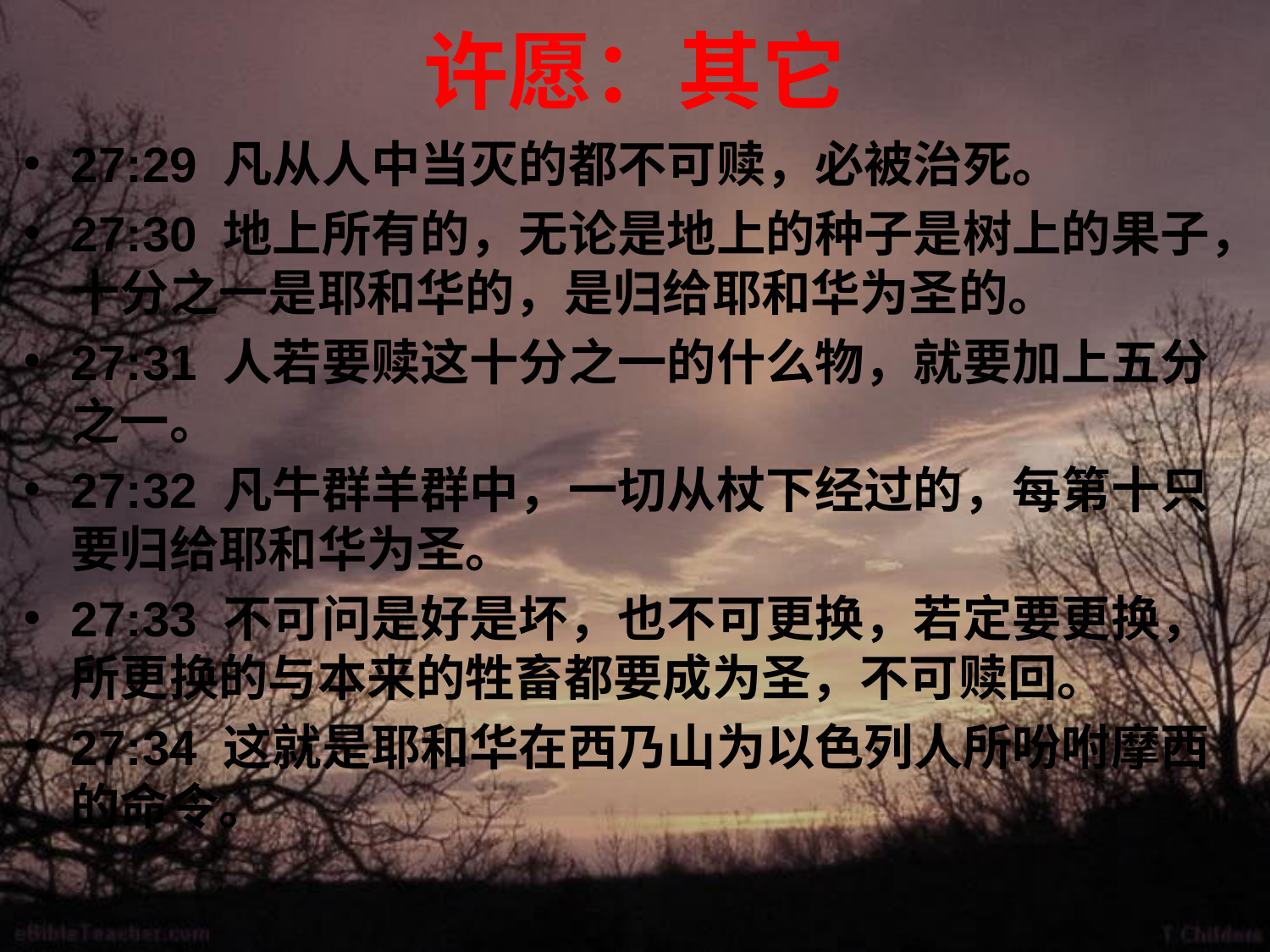

# 许愿：其它
27:29 凡从人中当灭的都不可赎，必被治死。
27:30 地上所有的，无论是地上的种子是树上的果子，十分之一是耶和华的，是归给耶和华为圣的。
27:31 人若要赎这十分之一的什么物，就要加上五分之一。
27:32 凡牛群羊群中，一切从杖下经过的，每第十只要归给耶和华为圣。
27:33 不可问是好是坏，也不可更换，若定要更换，所更换的与本来的牲畜都要成为圣，不可赎回。
27:34 这就是耶和华在西乃山为以色列人所吩咐摩西的命令。